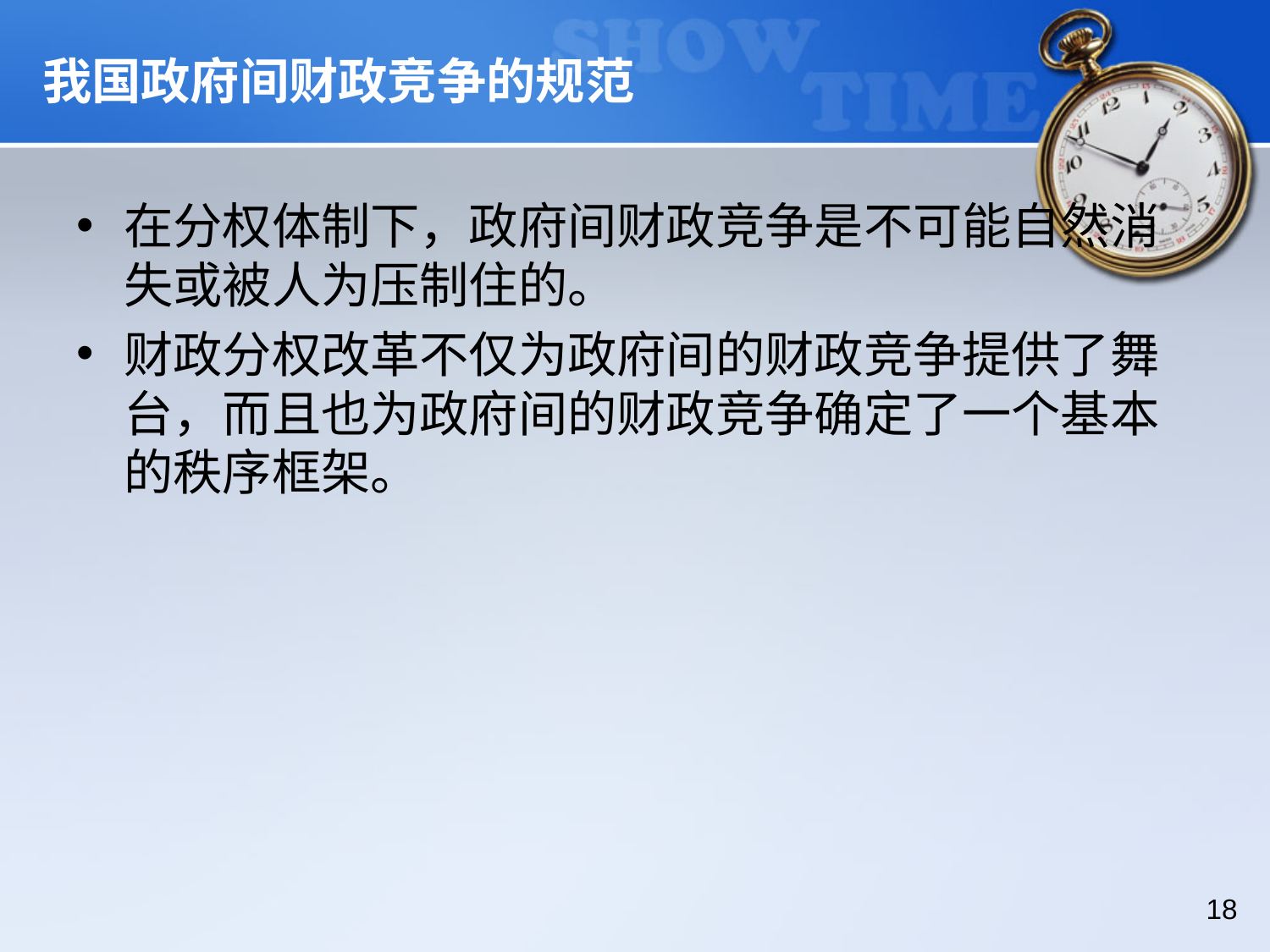

# 我国政府间财政竞争的规范
在分权体制下，政府间财政竞争是不可能自然消失或被人为压制住的。
财政分权改革不仅为政府间的财政竞争提供了舞台，而且也为政府间的财政竞争确定了一个基本的秩序框架。
18